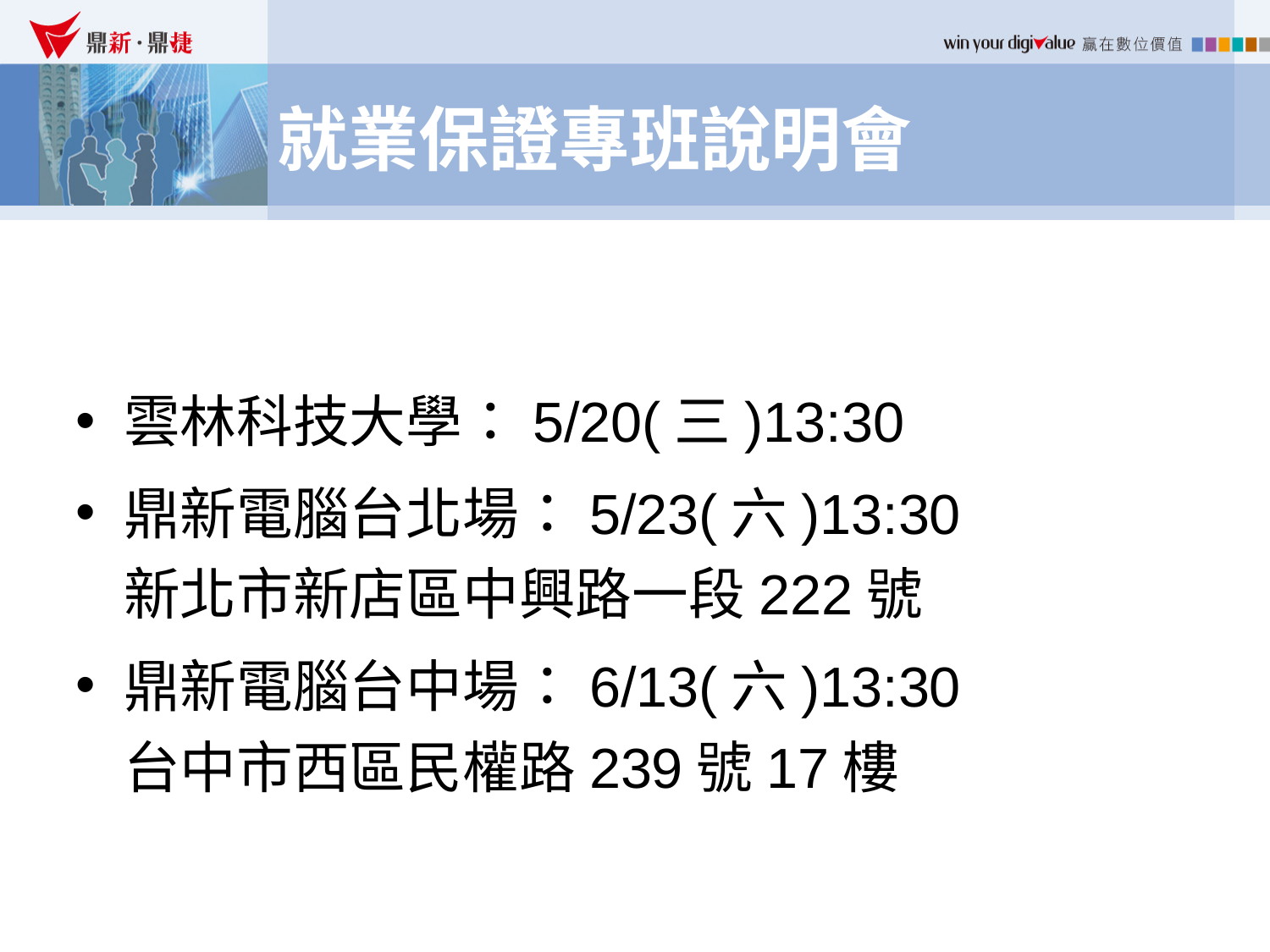

# 就業保證專班說明會
雲林科技大學：5/20(三)13:30
鼎新電腦台北場：5/23(六)13:30
新北市新店區中興路一段222號
鼎新電腦台中場：6/13(六)13:30
台中市西區民權路239號17樓